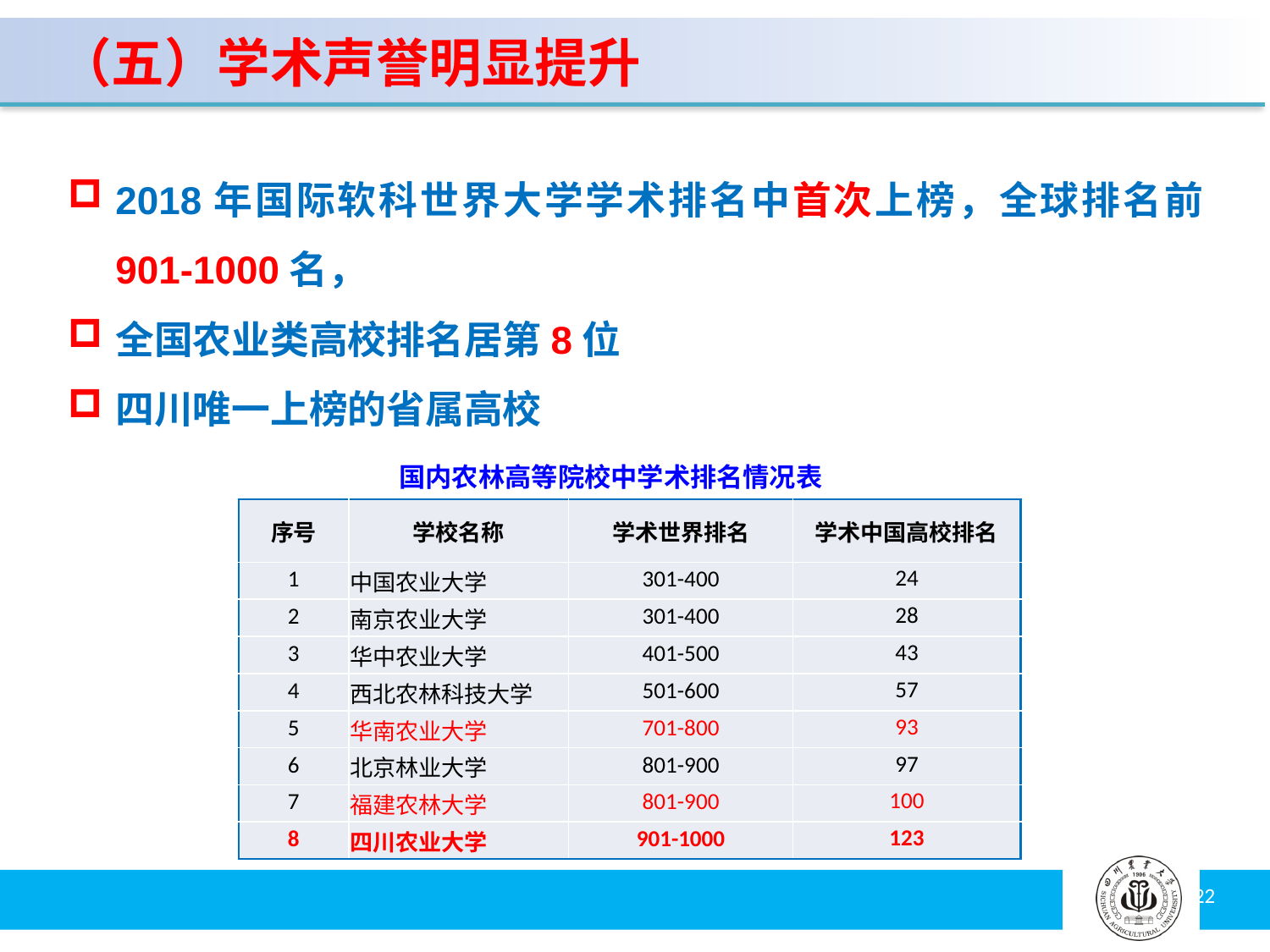

（五）学术声誉明显提升
2018年国际软科世界大学学术排名中首次上榜，全球排名前901-1000名，
全国农业类高校排名居第8位
四川唯一上榜的省属高校
国内农林高等院校中学术排名情况表
| 序号 | 学校名称 | 学术世界排名 | 学术中国高校排名 |
| --- | --- | --- | --- |
| 1 | 中国农业大学 | 301-400 | 24 |
| 2 | 南京农业大学 | 301-400 | 28 |
| 3 | 华中农业大学 | 401-500 | 43 |
| 4 | 西北农林科技大学 | 501-600 | 57 |
| 5 | 华南农业大学 | 701-800 | 93 |
| 6 | 北京林业大学 | 801-900 | 97 |
| 7 | 福建农林大学 | 801-900 | 100 |
| 8 | 四川农业大学 | 901-1000 | 123 |